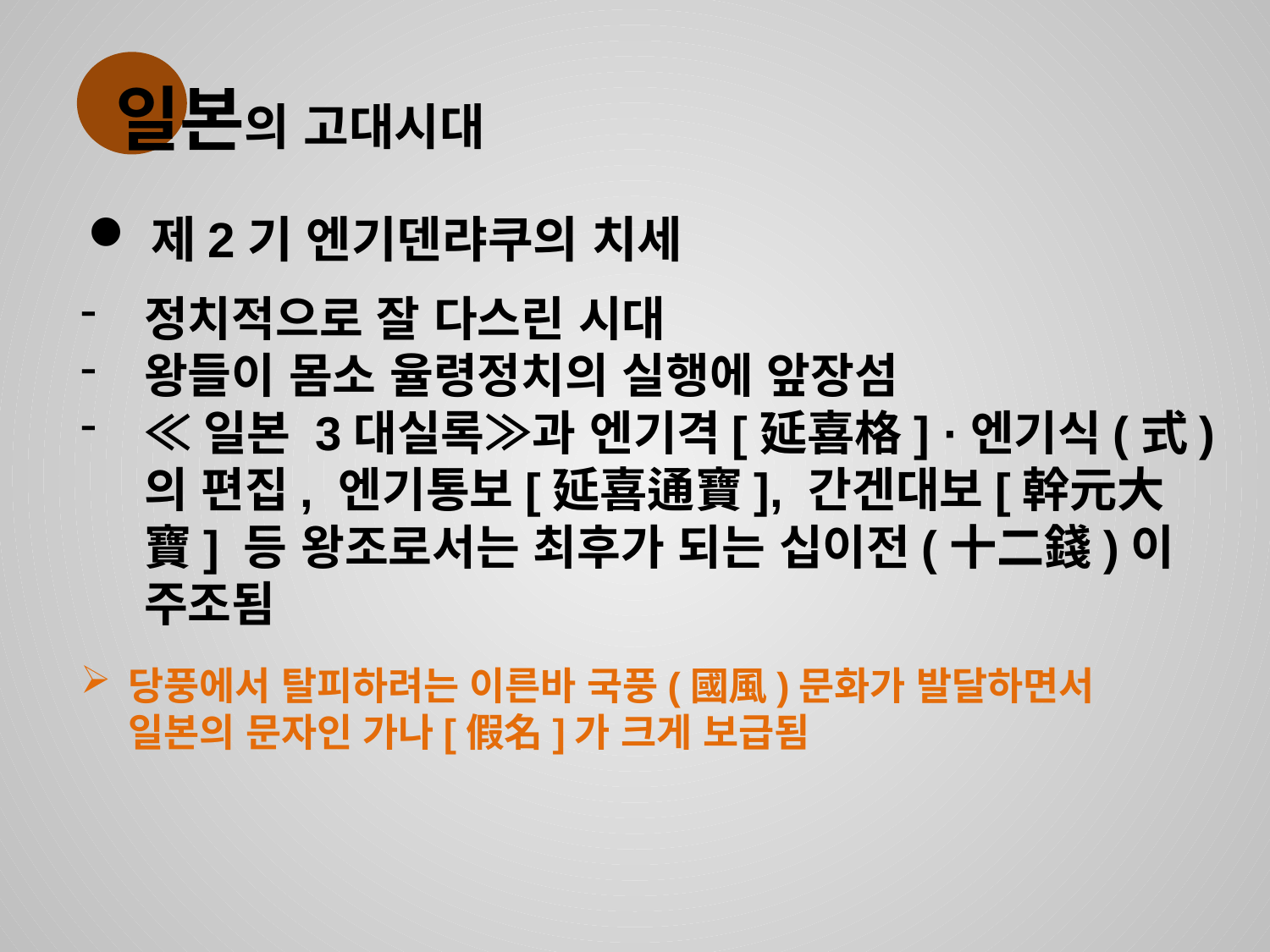

일본의 고대시대
제2기 엔기덴랴쿠의 치세
정치적으로 잘 다스린 시대
왕들이 몸소 율령정치의 실행에 앞장섬
≪일본 3대실록≫과 엔기격[延喜格] ·엔기식(式)의 편집, 엔기통보[延喜通寶], 간겐대보[幹元大寶] 등 왕조로서는 최후가 되는 십이전(十二錢)이 주조됨
당풍에서 탈피하려는 이른바 국풍(國風)문화가 발달하면서      일본의 문자인 가나[假名]가 크게 보급됨